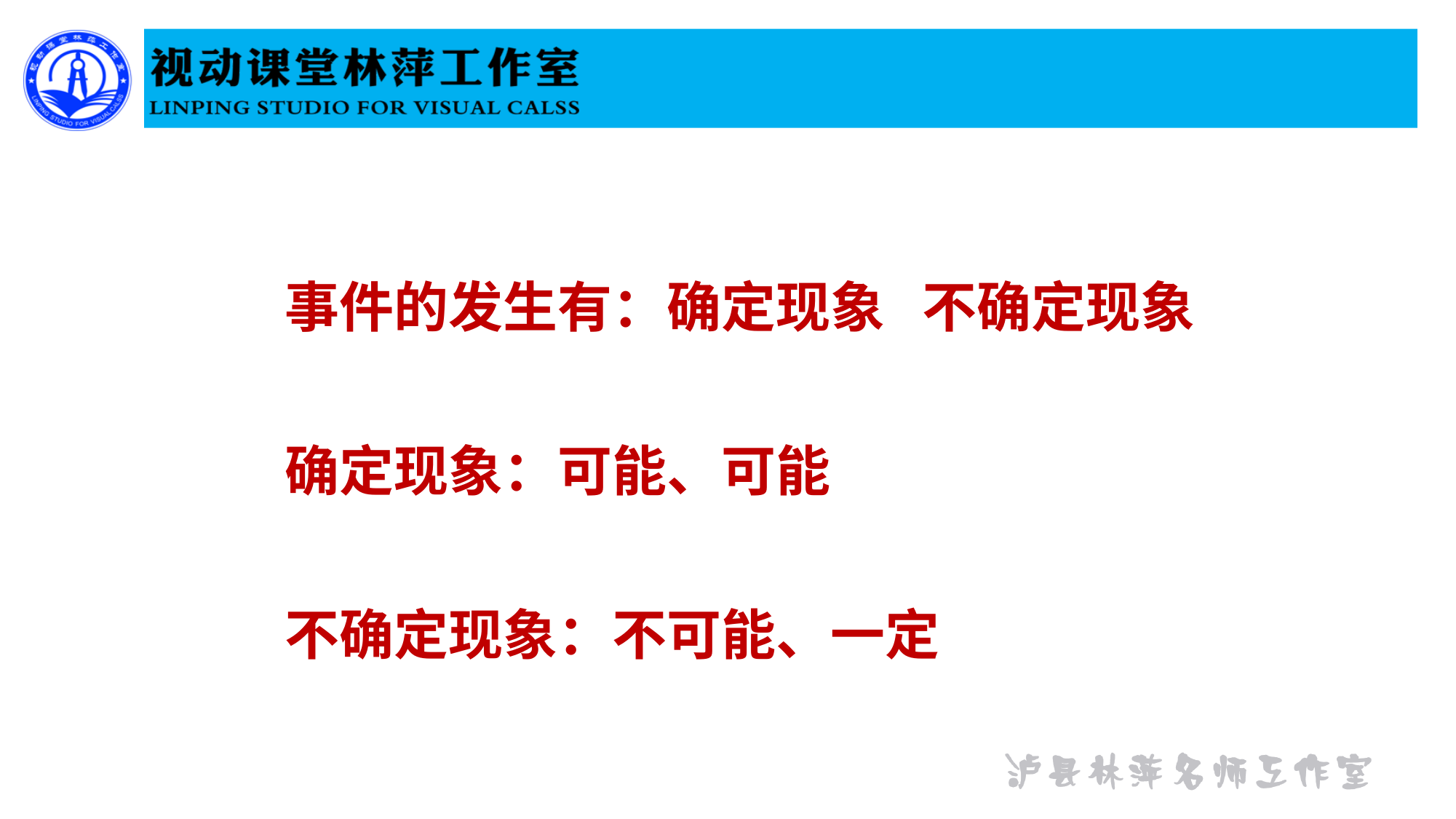

事件的发生有：确定现象   不确定现象
确定现象：可能、可能
不确定现象：不可能、一定